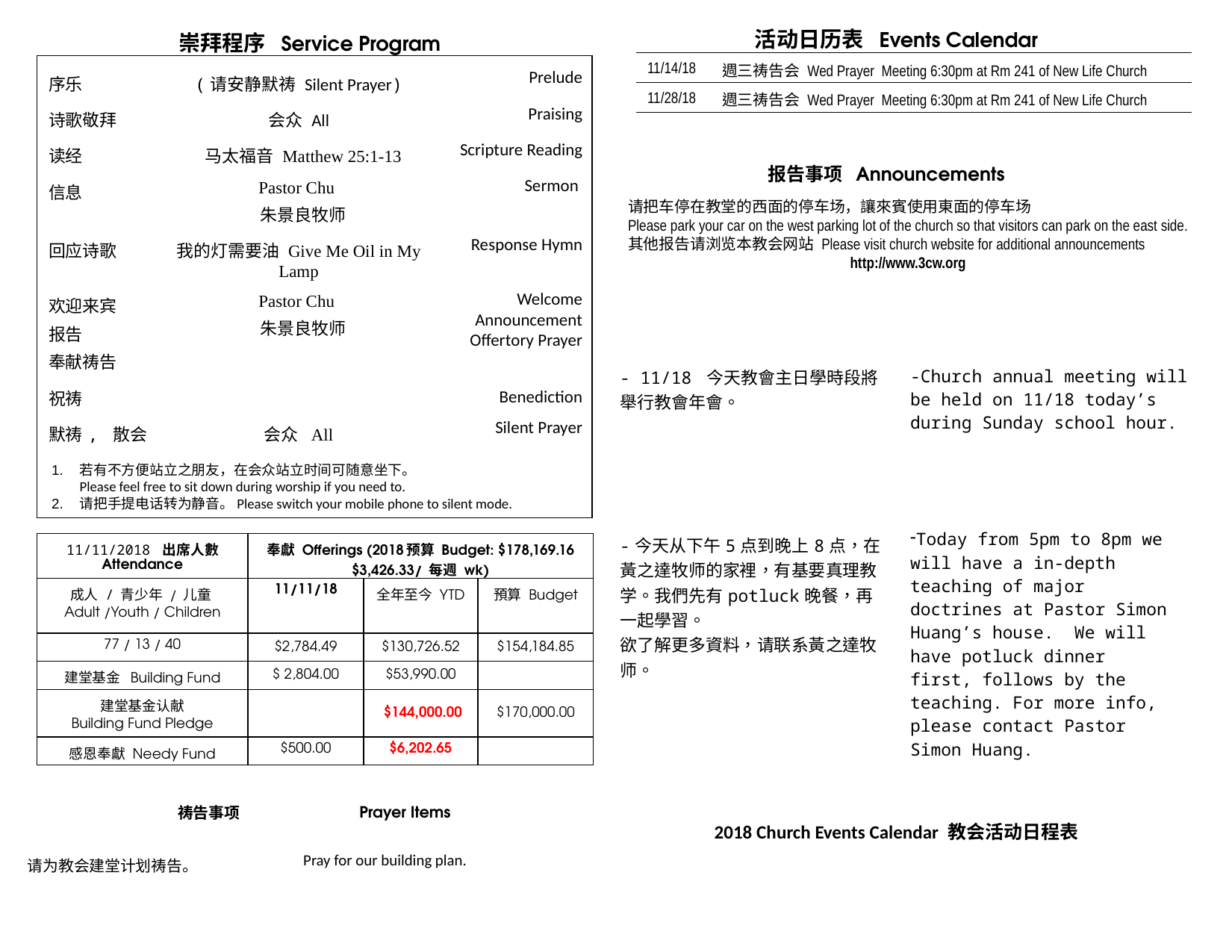

活动日历表  Events Calendar
崇拜程序  Service Program
| 11/14/18 | 週三祷告会 Wed Prayer Meeting 6:30pm at Rm 241 of New Life Church |
| --- | --- |
| 11/28/18 | 週三祷告会 Wed Prayer Meeting 6:30pm at Rm 241 of New Life Church |

| 序乐 | (请安静默祷 Silent Prayer) | Prelude |
| --- | --- | --- |
| 诗歌敬拜 | 会众 All | Praising |
| 读经 | 马太福音 Matthew 25:1-13 | Scripture Reading |
| 信息 | Pastor Chu  朱景良牧师 | Sermon |
| 回应诗歌 | 我的灯需要油 Give Me Oil in My Lamp | Response Hymn |
| 欢迎来宾 报告 奉献祷告 | Pastor Chu  朱景良牧师 | Welcome Announcement Offertory Prayer |
| 祝祷 |  | Benediction |
| 默祷, 散会 | 会众 All | Silent Prayer |
报告事项  Announcements
请把车停在教堂的西面的停车场，讓來賓使用東面的停车场
Please park your car on the west parking lot of the church so that visitors can park on the east side.
其他报告请浏览本教会网站 Please visit church website for additional announcements
http://www.3cw.org
| ​ ​ - 11/18 今天教會主日學時段將舉行教會年會。​ ​ ​ -今天从下午5点到晚上8点，在黃之達牧师的家裡，有基要真理教学。我們先有potluck晚餐，再一起學習。  欲了解更多資料，请联系黃之達牧师。 | ​ ​ -Church annual meeting will be held on 11/18 today’s during Sunday school hour.​ ​ Today from 5pm to 8pm we will have a in-depth teaching of major  doctrines at Pastor Simon Huang’s house.  We will have potluck dinner  first, follows by the teaching. For more info, please contact Pastor  Simon Huang. |
| --- | --- |
|  |  |
若有不方便站立之朋友，在会众站立时间可随意坐下。
Please feel free to sit down during worship if you need to.
请把手提电话转为静音。Please switch your mobile phone to silent mode.
| 11/11/2018 出席人數 Attendance | 奉獻 Offerings (2018预算 Budget: $178,169.16 $3,426.33/ 每週 wk) |  |  |
| --- | --- | --- | --- |
| 成人 / 青少年 / 儿童 Adult /Youth / Children | 11/11/18 | 全年至今 YTD | 預算 Budget |
| 77 / 13 / 40 | $2,784.49 | $130,726.52 | $154,184.85 |
| 建堂基金 Building Fund | $ 2,804.00 | $53,990.00 |  |
| 建堂基金认献 Building Fund Pledge |  | $144,000.00 | $170,000.00 |
| 感恩奉獻 Needy Fund | $500.00 | $6,202.65 |  |

Prayer Items
祷告事项
2018 Church Events Calendar 教会活动日程表
| 请为教会建堂计划祷告。 | Pray for our building plan. |
| --- | --- |
|  |  |
| --- | --- |